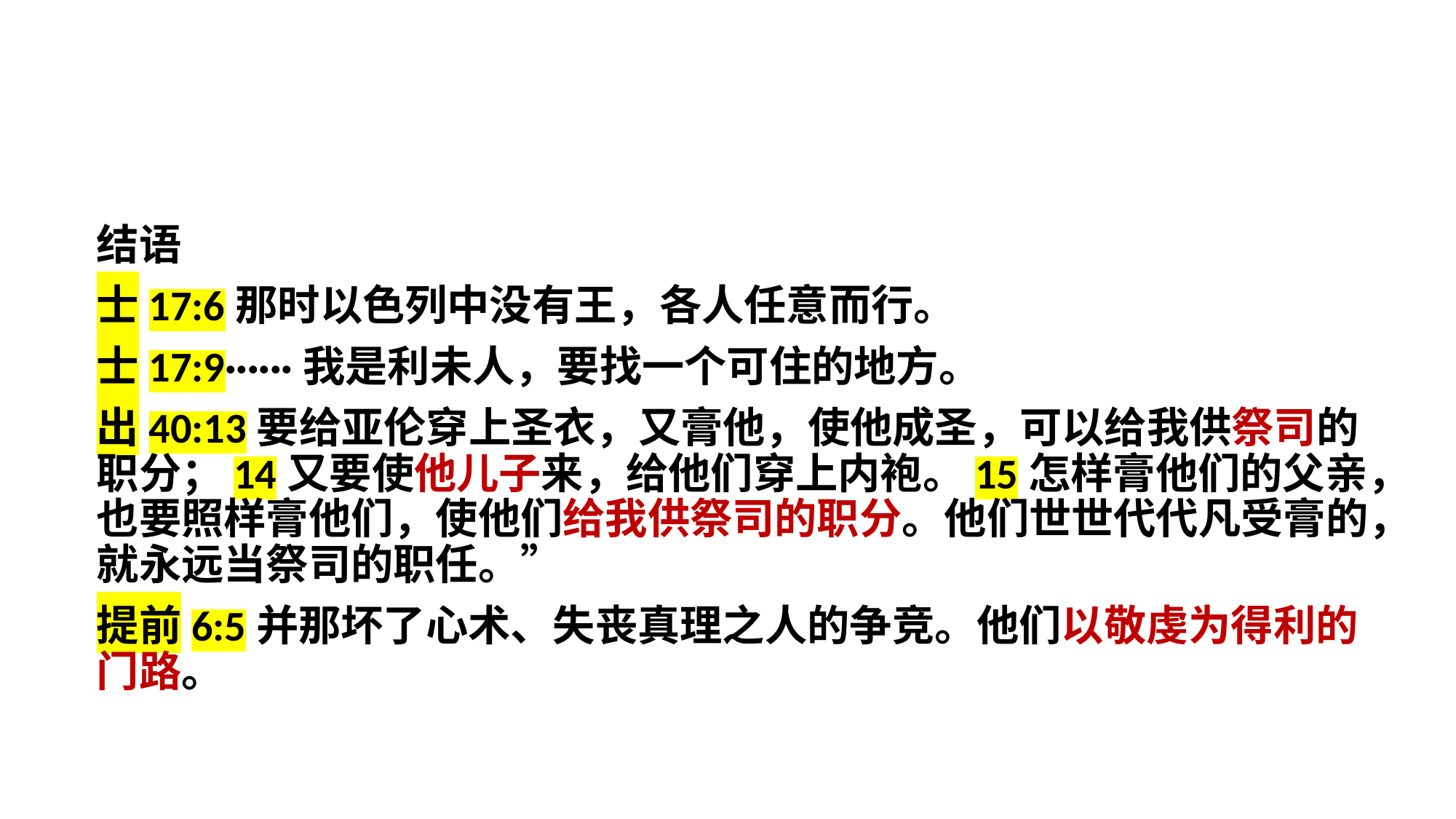

结语
士17:6那时以色列中没有王，各人任意而行。
士17:9······我是利未人，要找一个可住的地方。
出40:13要给亚伦穿上圣衣，又膏他，使他成圣，可以给我供祭司的职分；14又要使他儿子来，给他们穿上内袍。15怎样膏他们的父亲，也要照样膏他们，使他们给我供祭司的职分。他们世世代代凡受膏的，就永远当祭司的职任。”
提前6:5并那坏了心术、失丧真理之人的争竞。他们以敬虔为得利的门路。